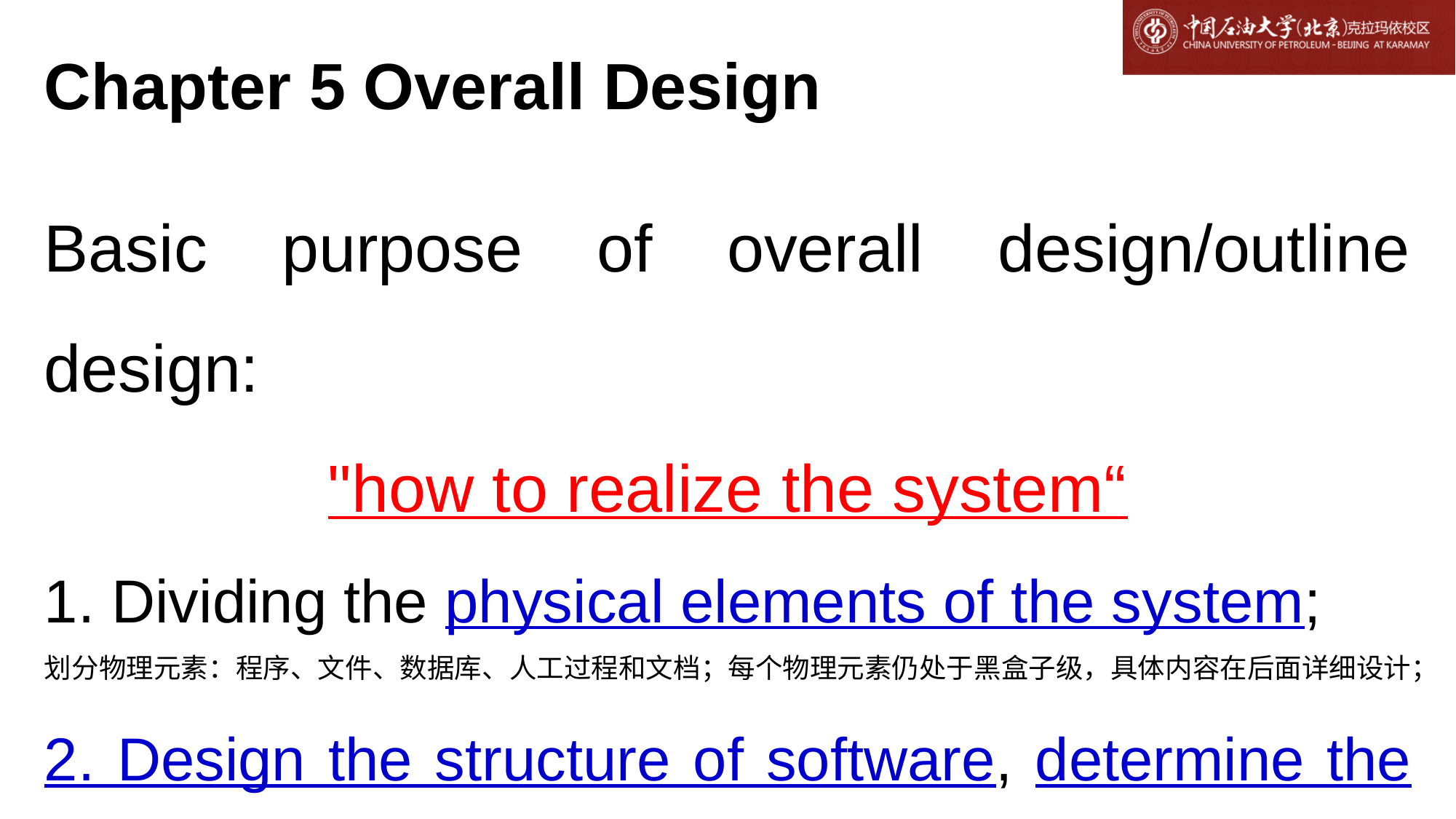

# Chapter 5 Overall Design
Basic purpose of overall design/outline design:
"how to realize the system“
1. Dividing the physical elements of the system;
划分物理元素：程序、文件、数据库、人工过程和文档；每个物理元素仍处于黑盒子级，具体内容在后面详细设计；
2. Design the structure of software, determine the composition of modules and the relationship between them